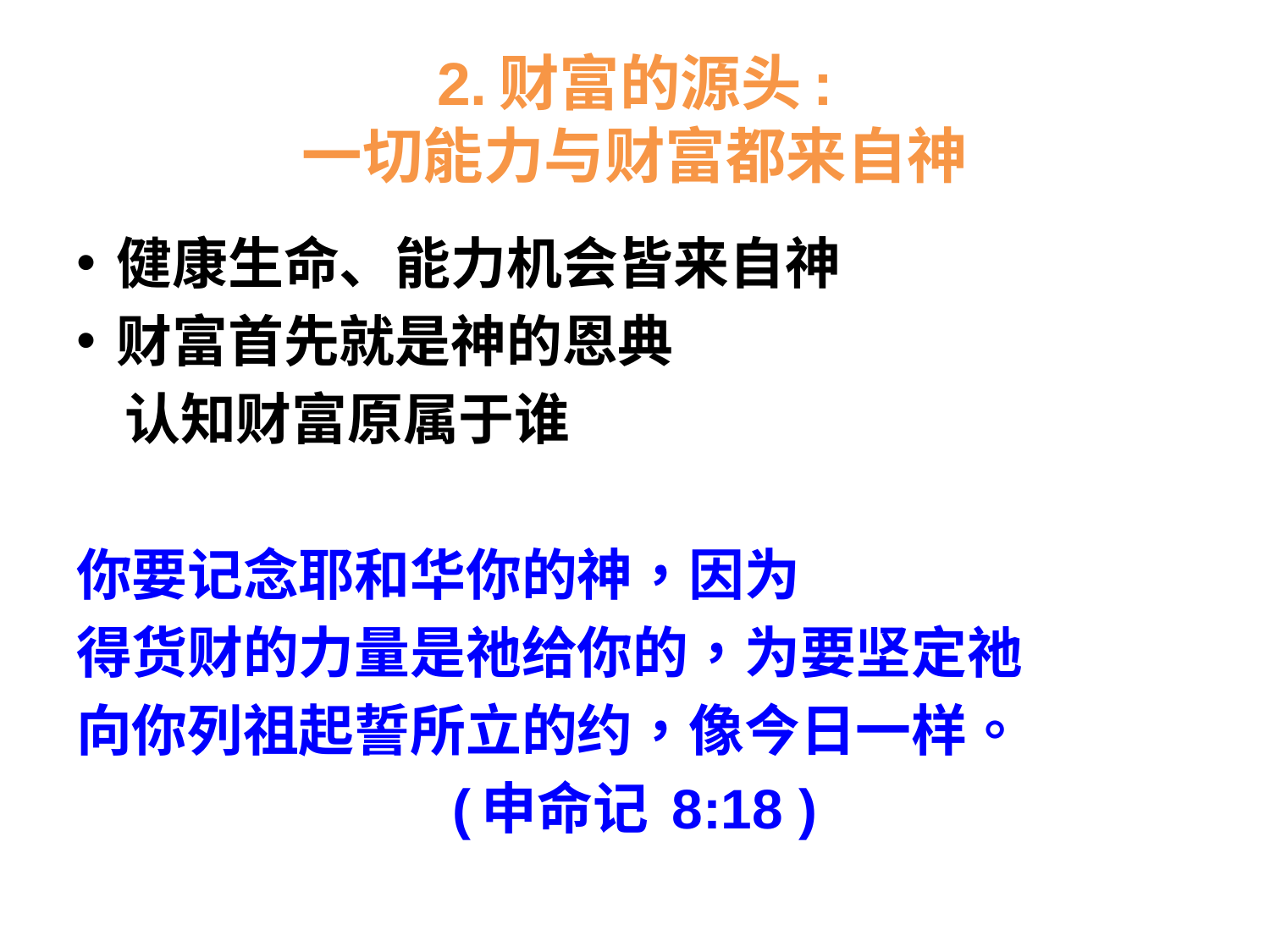

# 2.财富的源头: 一切能力与财富都来自神
健康生命、能力机会皆来自神
财富首先就是神的恩典
   认知财富原属于谁

你要记念耶和华你的神，因为
得货财的力量是祂给你的，为要坚定祂
向你列祖起誓所立的约，像今日一样。
(申命记 8:18 )